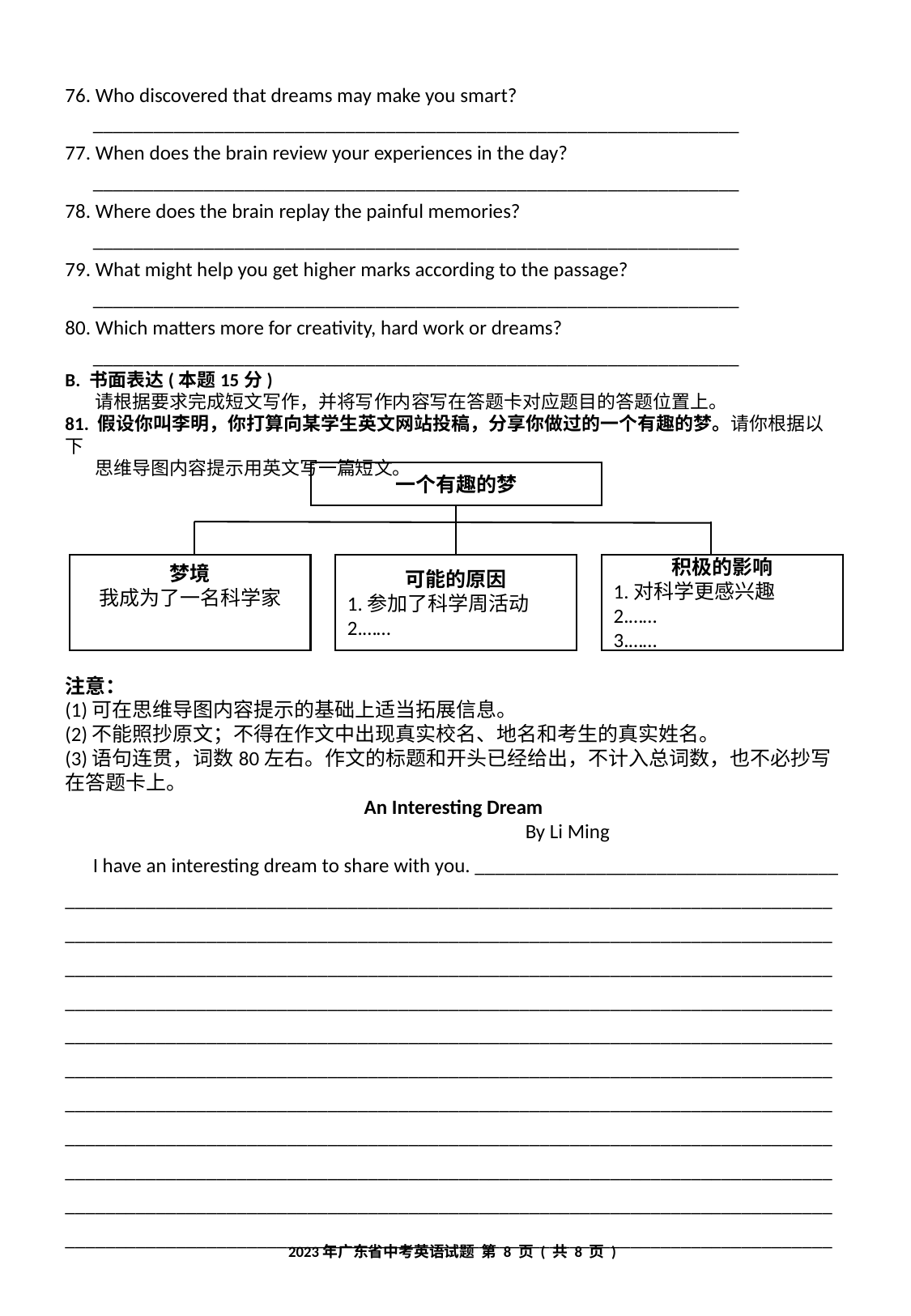

76. Who discovered that dreams may make you smart?
      ________________________________________________________________
77. When does the brain review your experiences in the day?
      ________________________________________________________________
78. Where does the brain replay the painful memories?
      ________________________________________________________________
79. What might help you get higher marks according to the passage?
      ________________________________________________________________
80. Which matters more for creativity, hard work or dreams?
      ________________________________________________________________
B. 书面表达(本题15分)
      请根据要求完成短文写作，并将写作内容写在答题卡对应题目的答题位置上。
81. 假设你叫李明，你打算向某学生英文网站投稿，分享你做过的一个有趣的梦。请你根据以下
      思维导图内容提示用英文写一篇短文。

注意：
(1)可在思维导图内容提示的基础上适当拓展信息。
(2)不能照抄原文；不得在作文中出现真实校名、地名和考生的真实姓名。
(3)语句连贯，词数80左右。作文的标题和开头已经给出，不计入总词数，也不必抄写在答题卡上。
An Interesting Dream
                                                 By Li Ming
      I have an interesting dream to share with you. ____________________________________
____________________________________________________________________________
____________________________________________________________________________
____________________________________________________________________________
____________________________________________________________________________
____________________________________________________________________________
____________________________________________________________________________
____________________________________________________________________________
____________________________________________________________________________
____________________________________________________________________________
____________________________________________________________________________
____________________________________________________________________________

一个有趣的梦
梦境
我成为了一名科学家
可能的原因
1.参加了科学周活动
2.……
积极的影响
1.对科学更感兴趣
2.……
3.……
2023年广东省中考英语试题  第 8 页 ( 共 8 页 )